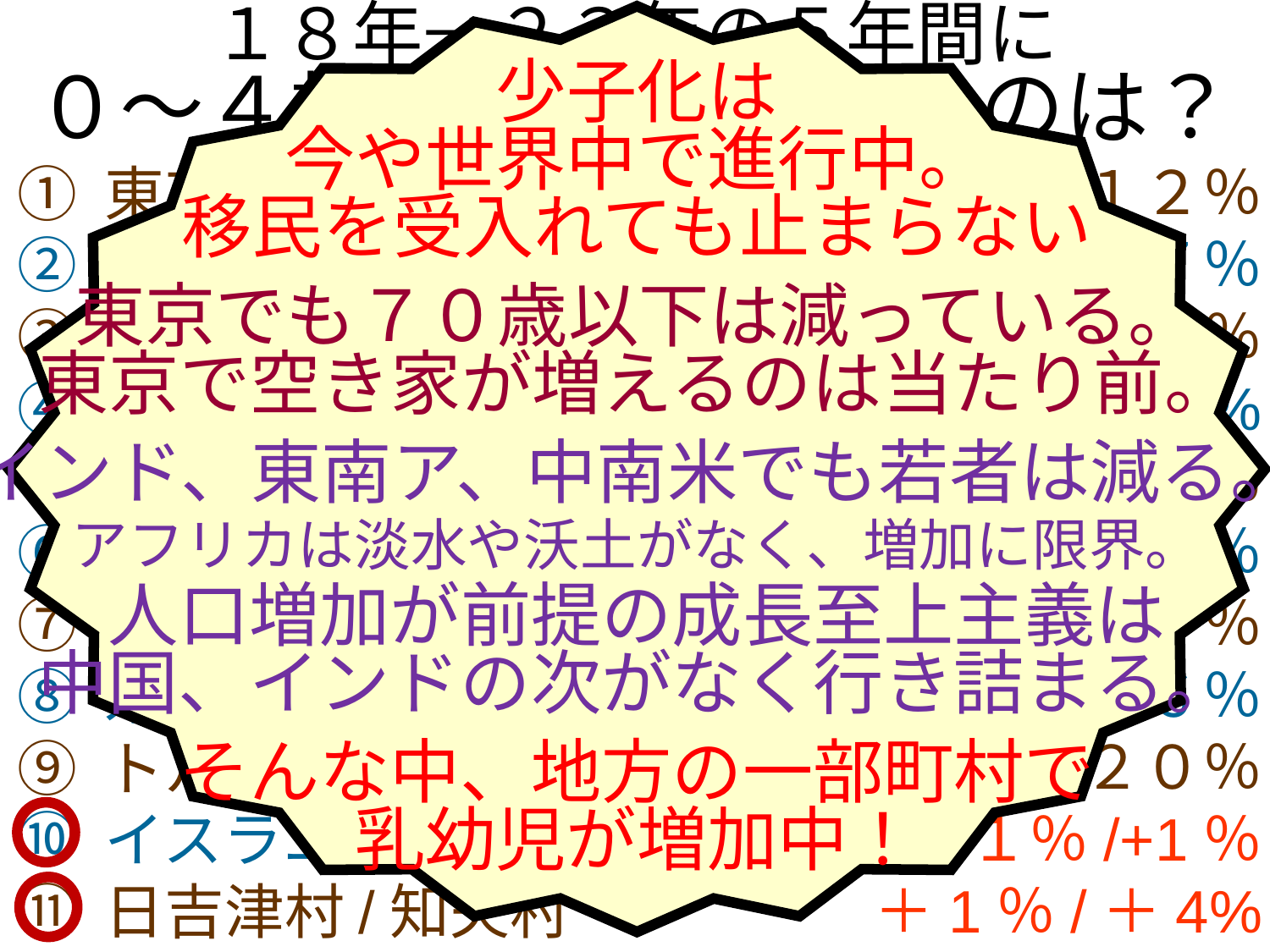

１８年→２３年の５年間に
０～４歳の乳幼児が増えたのは？

少子化は
今や世界中で進行中。
移民を受入れても止まらない
東京でも７０歳以下は減っている。
東京で空き家が増えるのは当たり前。
インド、東南ア、中南米でも若者は減る。
アフリカは淡水や沃土がなく、増加に限界。
人口増加が前提の成長至上主義は
中国、インドの次がなく行き詰まる。
そんな中、地方の一部町村で
乳幼児が増加中！

△１２％
△２７％
△１１％
△1５％/△２６％/△11%
△３１％/△２１％
越は△４％、他は△５％
△11％/△0.1%/△8％
△６％/△１０％/△６％
△１１％/△２０％
＋１％/+1％
＋1％/＋4%

① 東京２３区
② 江津市
③ 沖縄県
④ 日/韓/台
⑤ 中国/ロシア
⑥ 越/比/ｲﾝﾄﾞﾈｼｱ/印
⑦ 英/独/仏
⑧ 米/メキシコ/ブラジル
⑨ トルコ/イラン
⑩ イスラエル/パレスチナ自治区
⑪ 日吉津村/知夫村
国内： 住民基本台帳人口
　　　　（18年元日→23年元日の比較）
国外： 国連人口部2022年推計予測(中位推計)
いずれも移民や居住外国人を含む数字